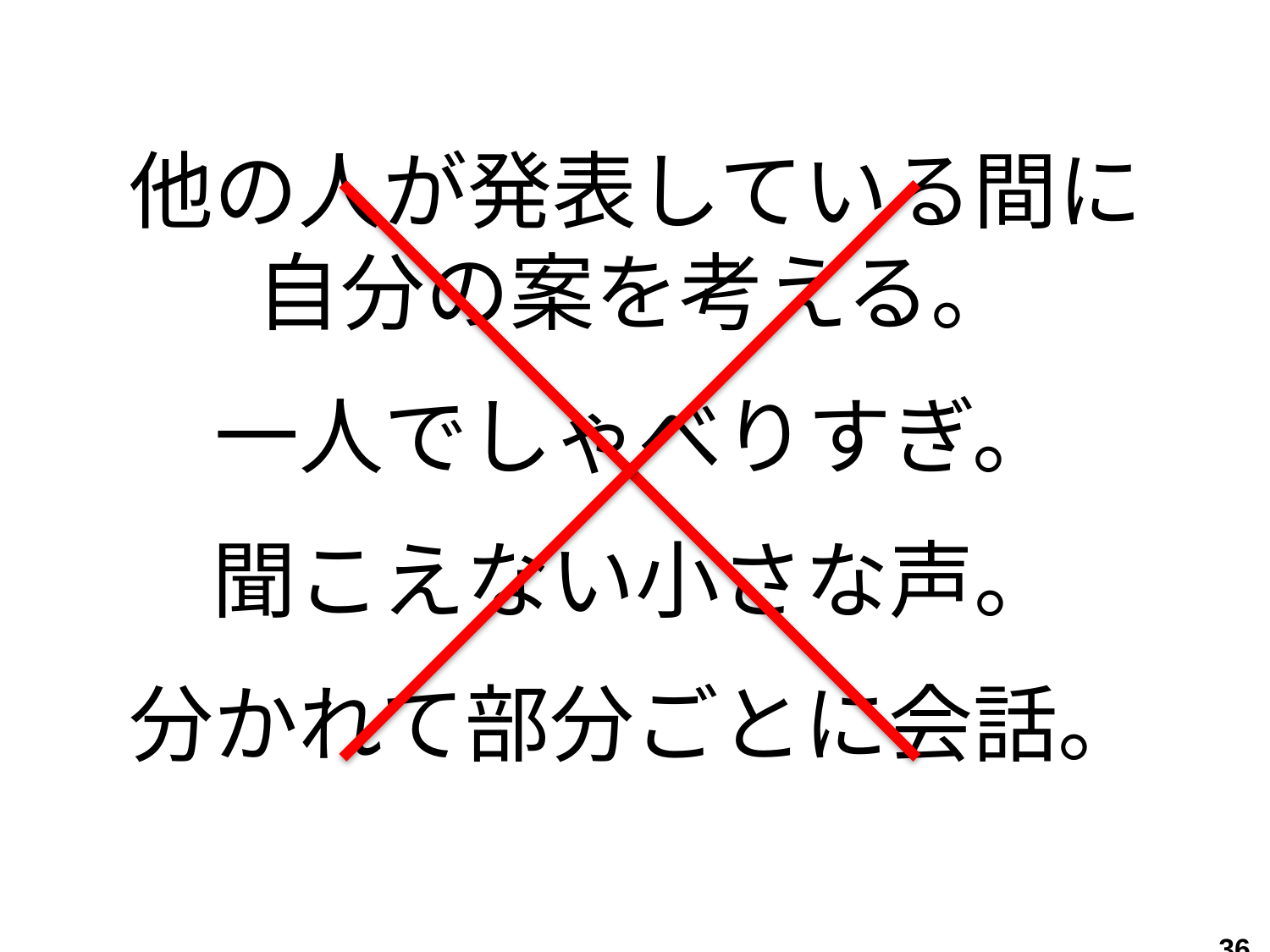

他の人が発表している間に
自分の案を考える。

一人でしゃべりすぎ。

聞こえない小さな声。

分かれて部分ごとに会話。
36